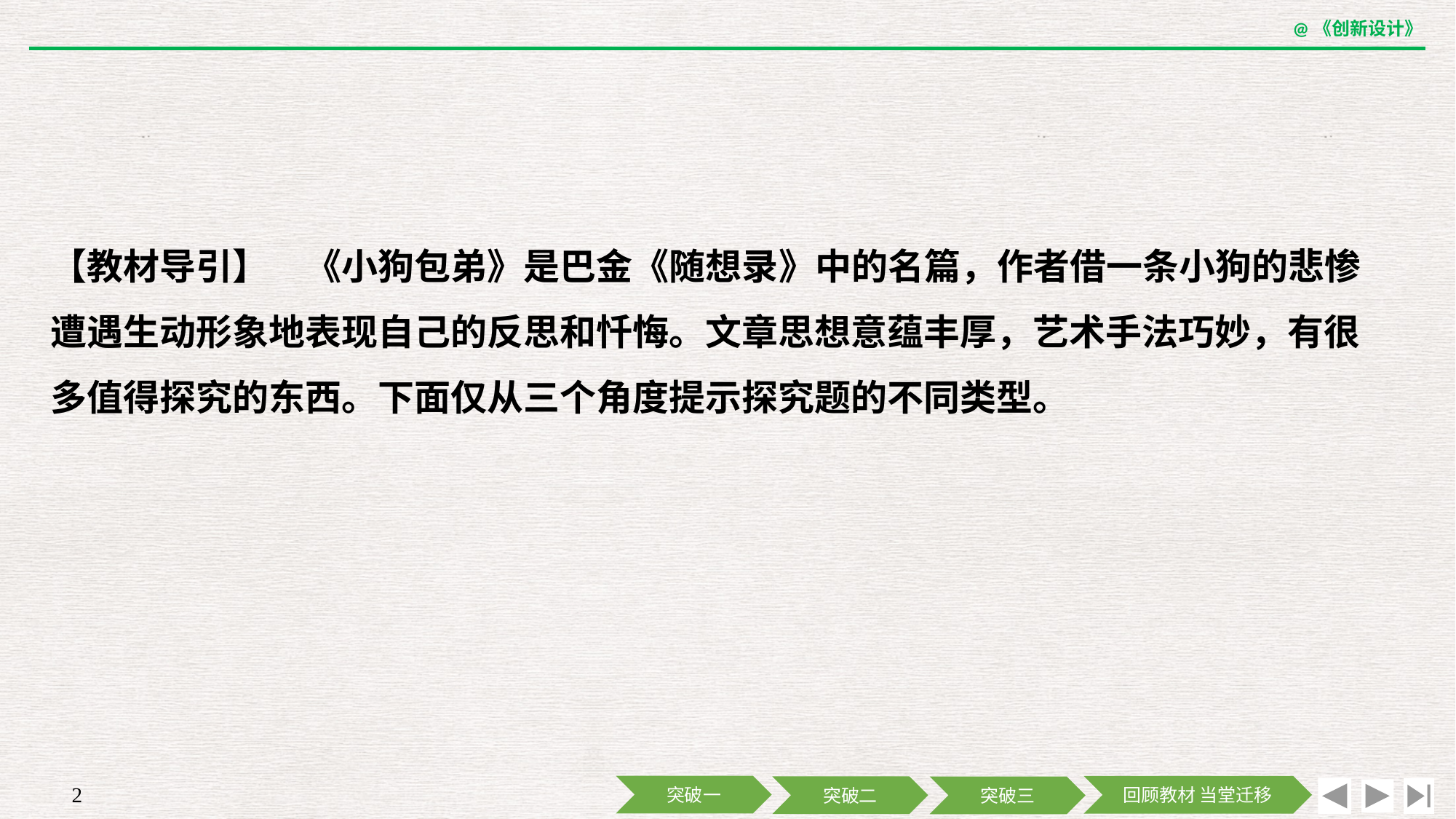

【教材导引】　《小狗包弟》是巴金《随想录》中的名篇，作者借一条小狗的悲惨遭遇生动形象地表现自己的反思和忏悔。文章思想意蕴丰厚，艺术手法巧妙，有很多值得探究的东西。下面仅从三个角度提示探究题的不同类型。